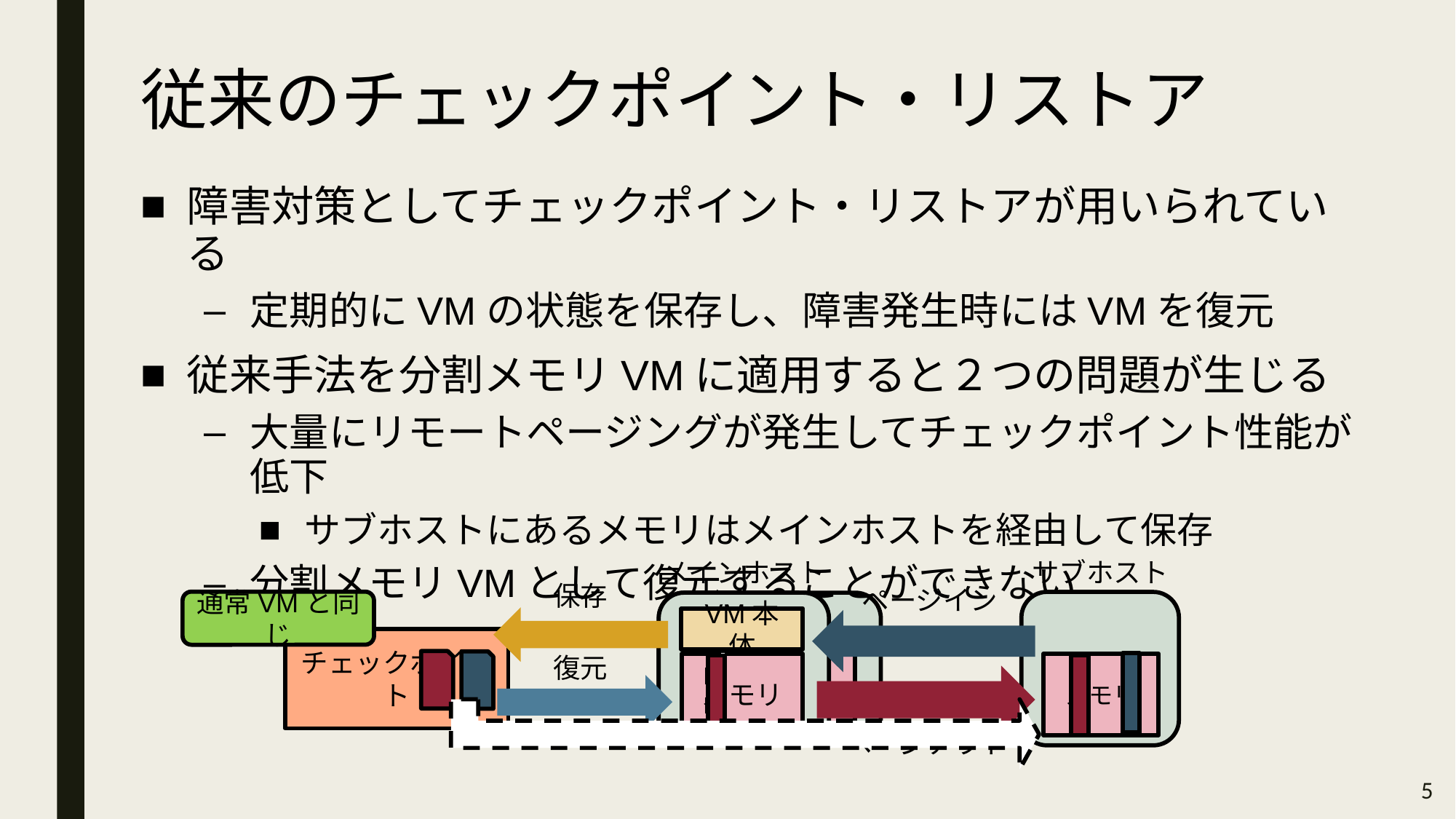

# 従来のチェックポイント・リストア
障害対策としてチェックポイント・リストアが用いられている
定期的にVMの状態を保存し、障害発生時にはVMを復元
従来手法を分割メモリVMに適用すると２つの問題が生じる
大量にリモートページングが発生してチェックポイント性能が低下
サブホストにあるメモリはメインホストを経由して保存
分割メモリVMとして復元することができない

メインホスト
サブホスト
保存
ページイン
通常VMと同じ

VM本体

チェックポイント
復元

メモリ

メモリ
メモリ

ページアウト
5